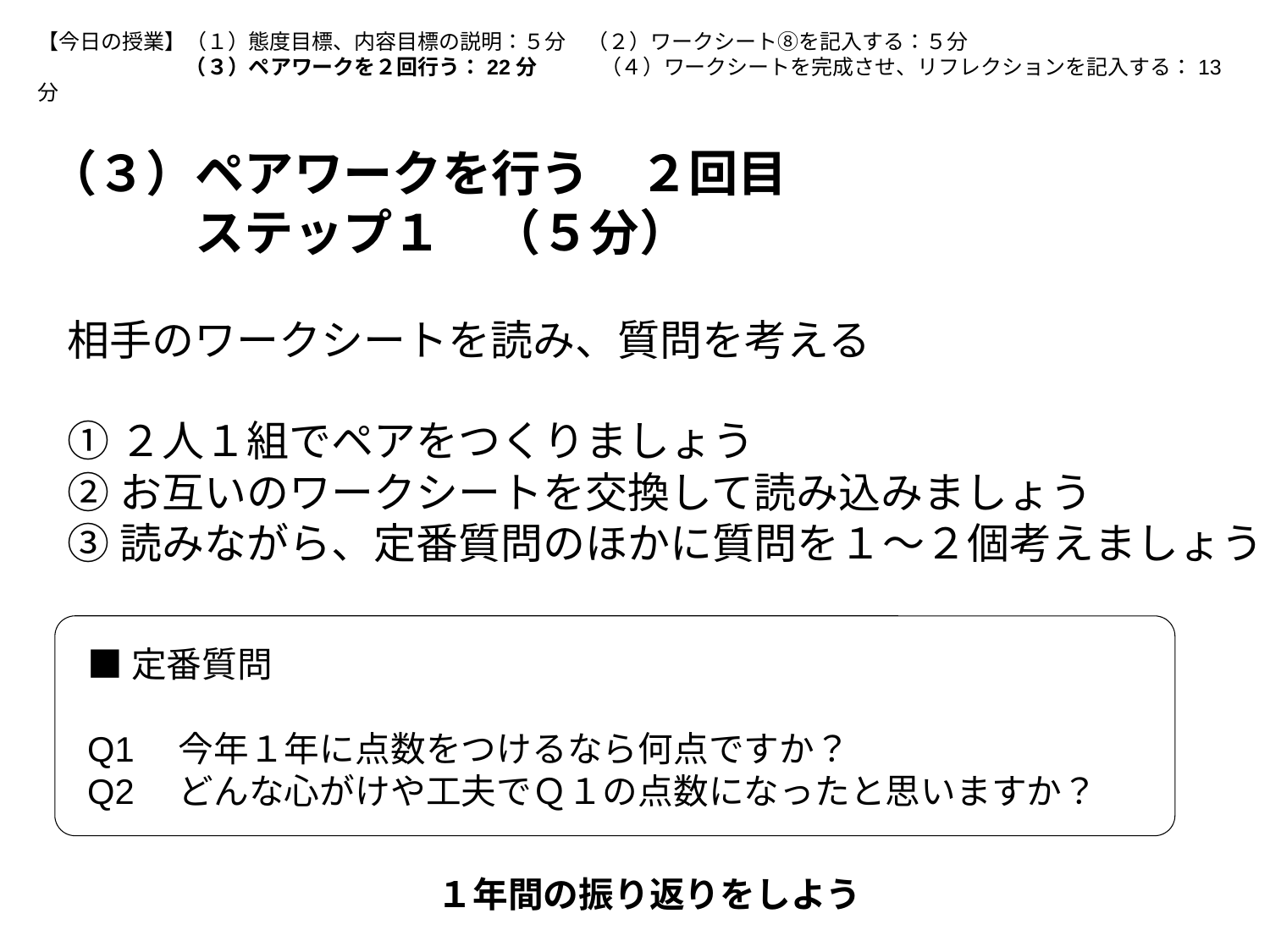

【今日の授業】（１）態度目標、内容目標の説明：５分　（２）ワークシート⑧を記入する：５分
　	　（３）ペアワークを２回行う：22分　　　（４）ワークシートを完成させ、リフレクションを記入する：13分
（３）ペアワークを行う　２回目
　　　ステップ１　（５分）

相手のワークシートを読み、質問を考える

①２人１組でペアをつくりましょう
②お互いのワークシートを交換して読み込みましょう
③読みながら、定番質問のほかに質問を１～２個考えましょう

■定番質問

Q1　今年１年に点数をつけるなら何点ですか？
Q2　どんな心がけや工夫でＱ１の点数になったと思いますか？
１年間の振り返りをしよう